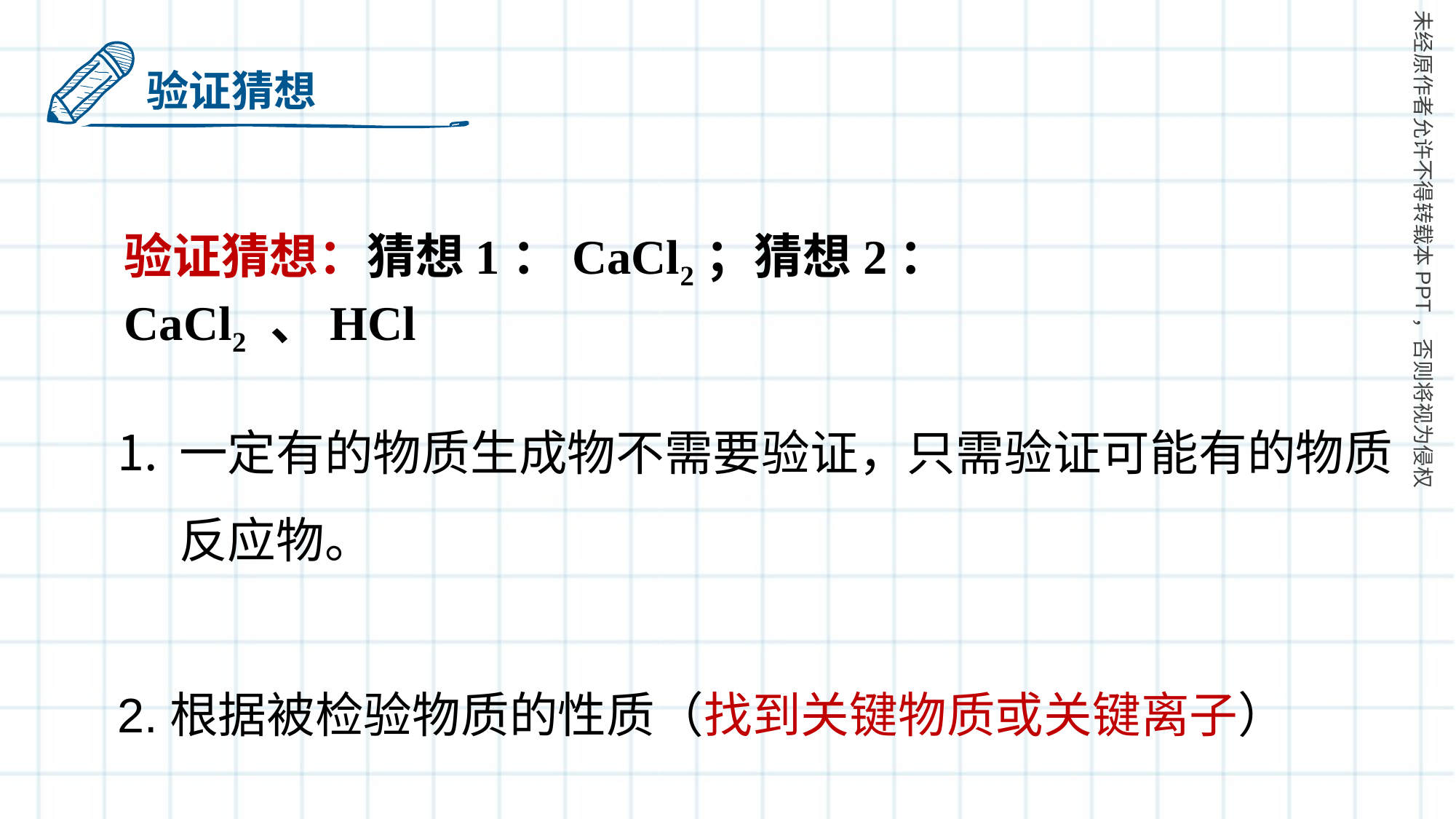

验证猜想

验证猜想：猜想1：CaCl2；猜想2：CaCl2 、HCl
一定有的物质生成物不需要验证，只需验证可能有的物质反应物。

2.根据被检验物质的性质（找到关键物质或关键离子）